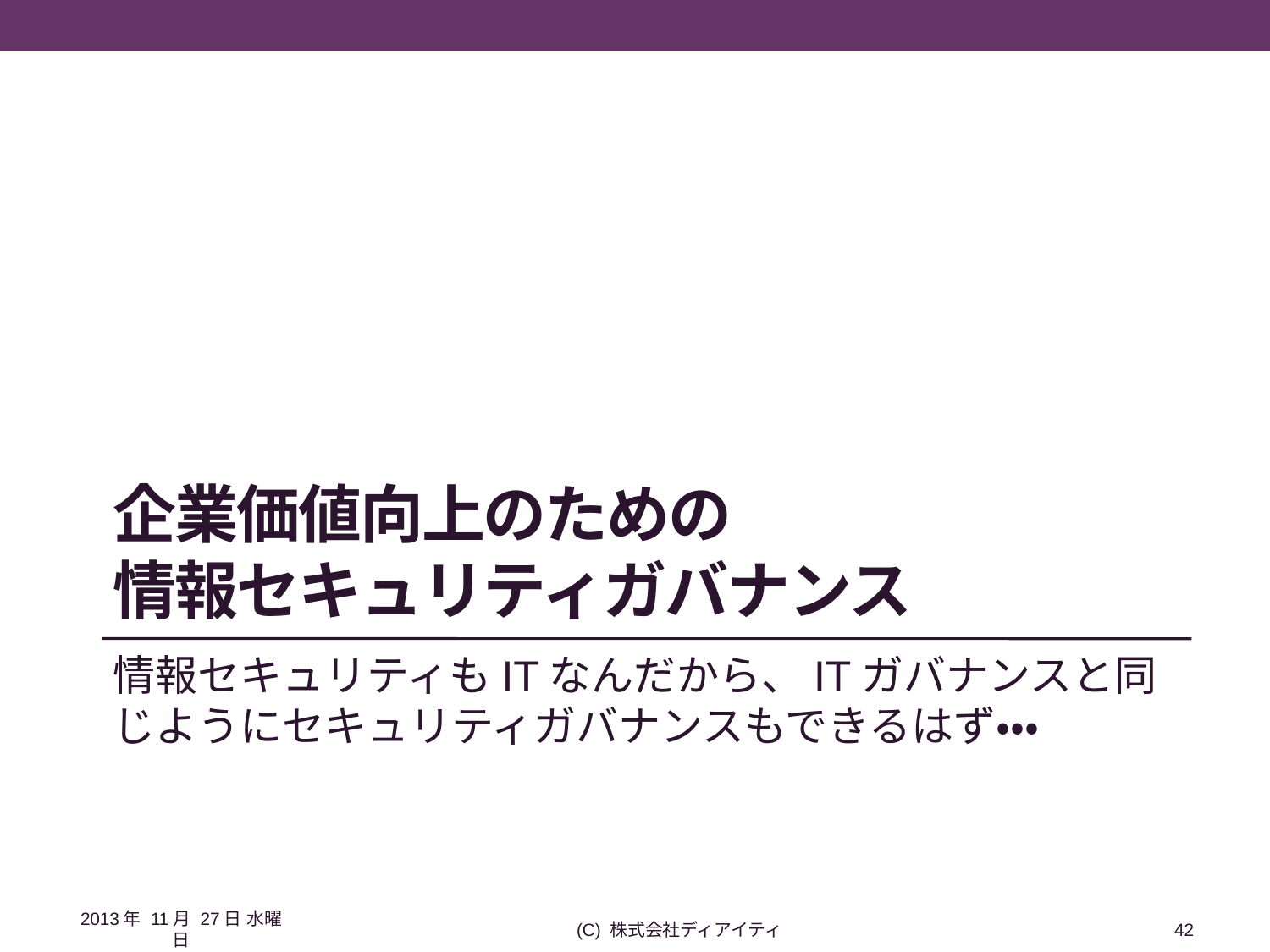

# 企業価値向上のための 情報セキュリティガバナンス
情報セキュリティもITなんだから、ITガバナンスと同じようにセキュリティガバナンスもできるはず・・・
2013年 11月 27日 水曜日
(C) 株式会社ディアイティ
42